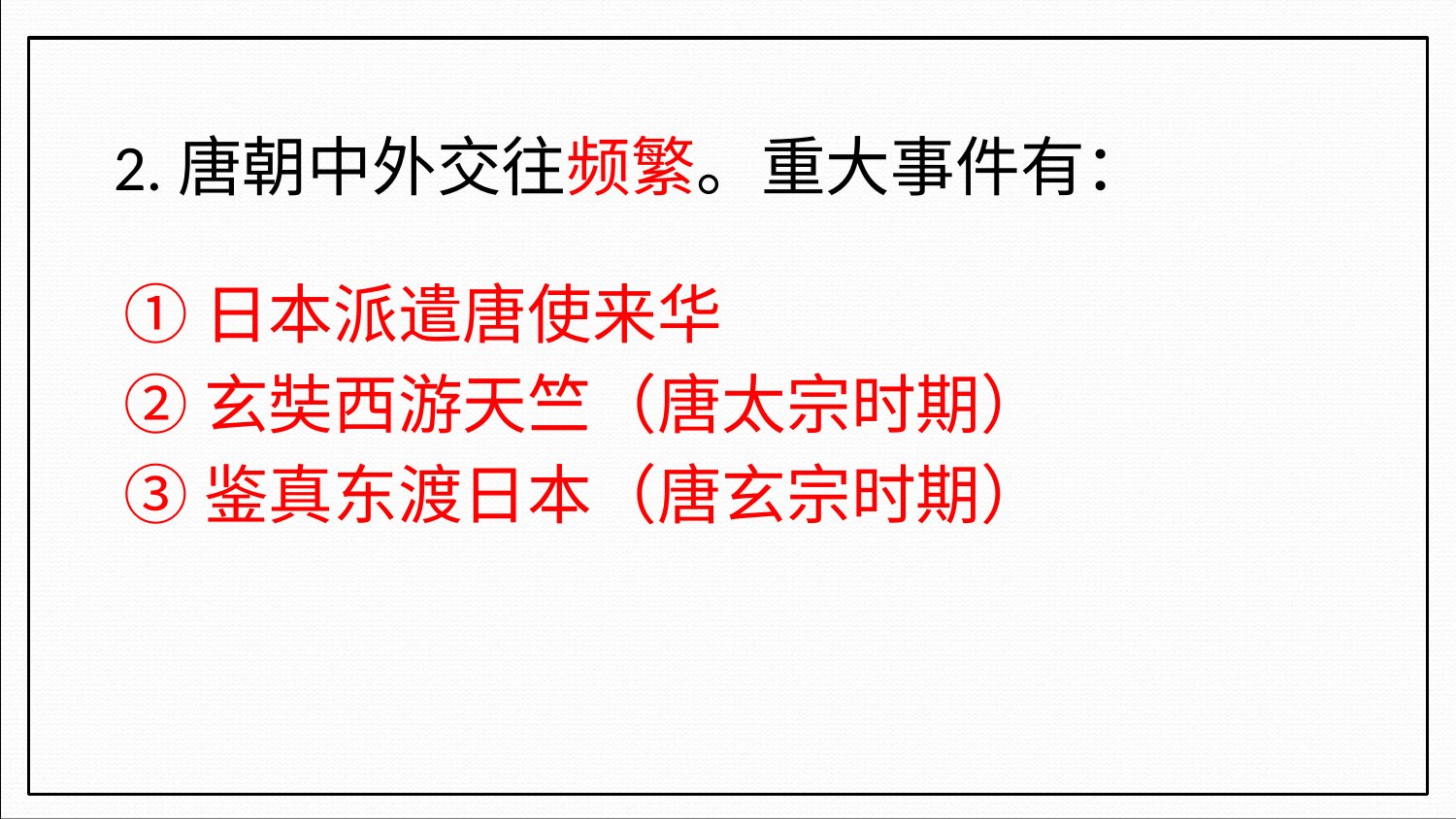

# 2.唐朝中外交往频繁。重大事件有：
①日本派遣唐使来华
②玄奘西游天竺（唐太宗时期）
③鉴真东渡日本（唐玄宗时期）